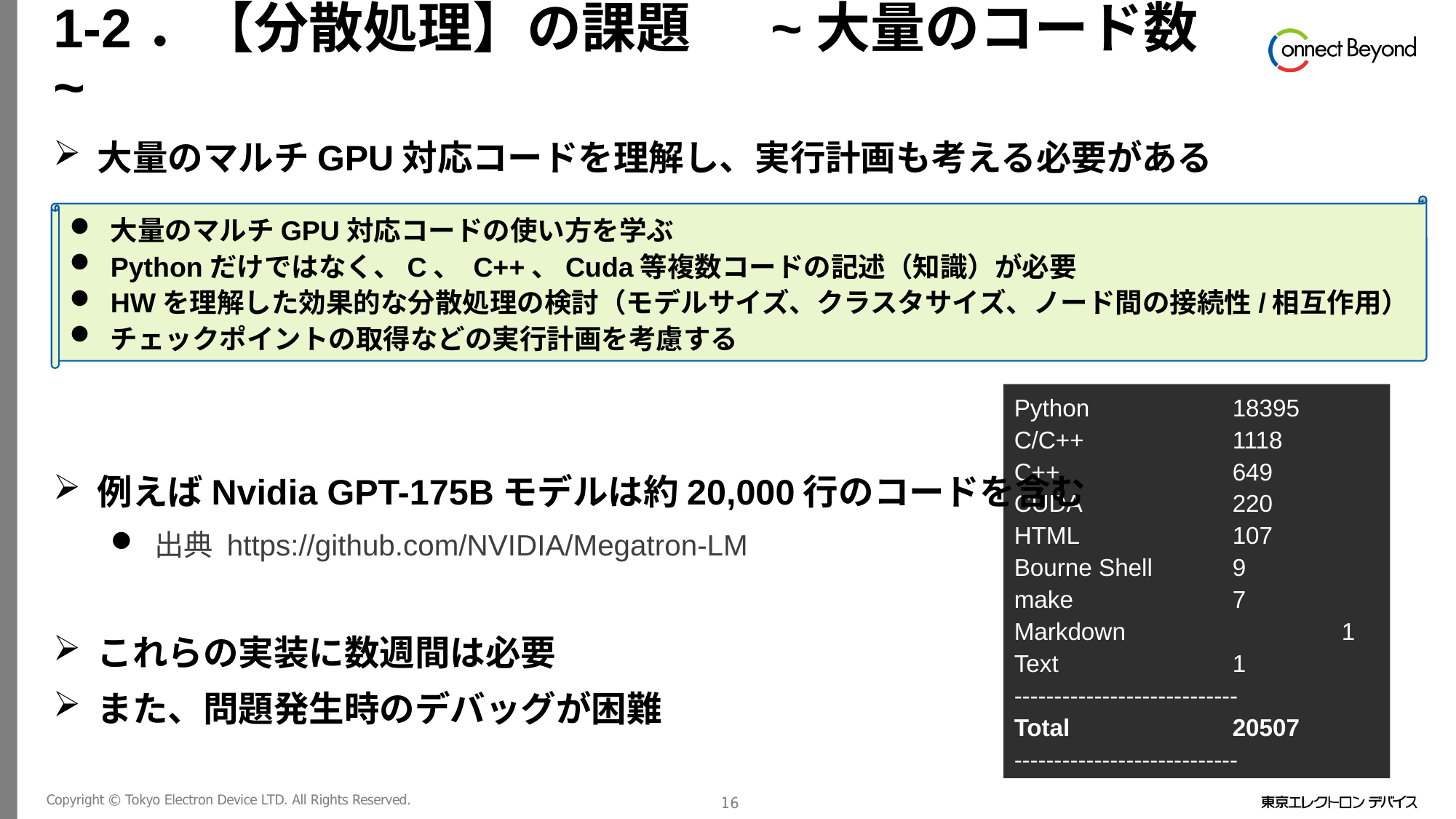

# 1-2．【分散処理】の課題　 ~大量のコード数~
大量のマルチGPU対応コードを理解し、実行計画も考える必要がある

例えばNvidia GPT-175Bモデルは約20,000行のコードを含む
出典 https://github.com/NVIDIA/Megatron-LM

これらの実装に数週間は必要
また、問題発生時のデバッグが困難

大量のマルチGPU対応コードの使い方を学ぶ
Pythonだけではなく、C、 C++、Cuda等複数コードの記述（知識）が必要
HWを理解した効果的な分散処理の検討（モデルサイズ、クラスタサイズ、ノード間の接続性/相互作用）
チェックポイントの取得などの実行計画を考慮する
Python		18395
C/C++ 		1118
C++		649
CUDA		220
HTML		107
Bourne Shell	9
make		7
Markdown		1
Text		1
----------------------------
Total		20507
----------------------------